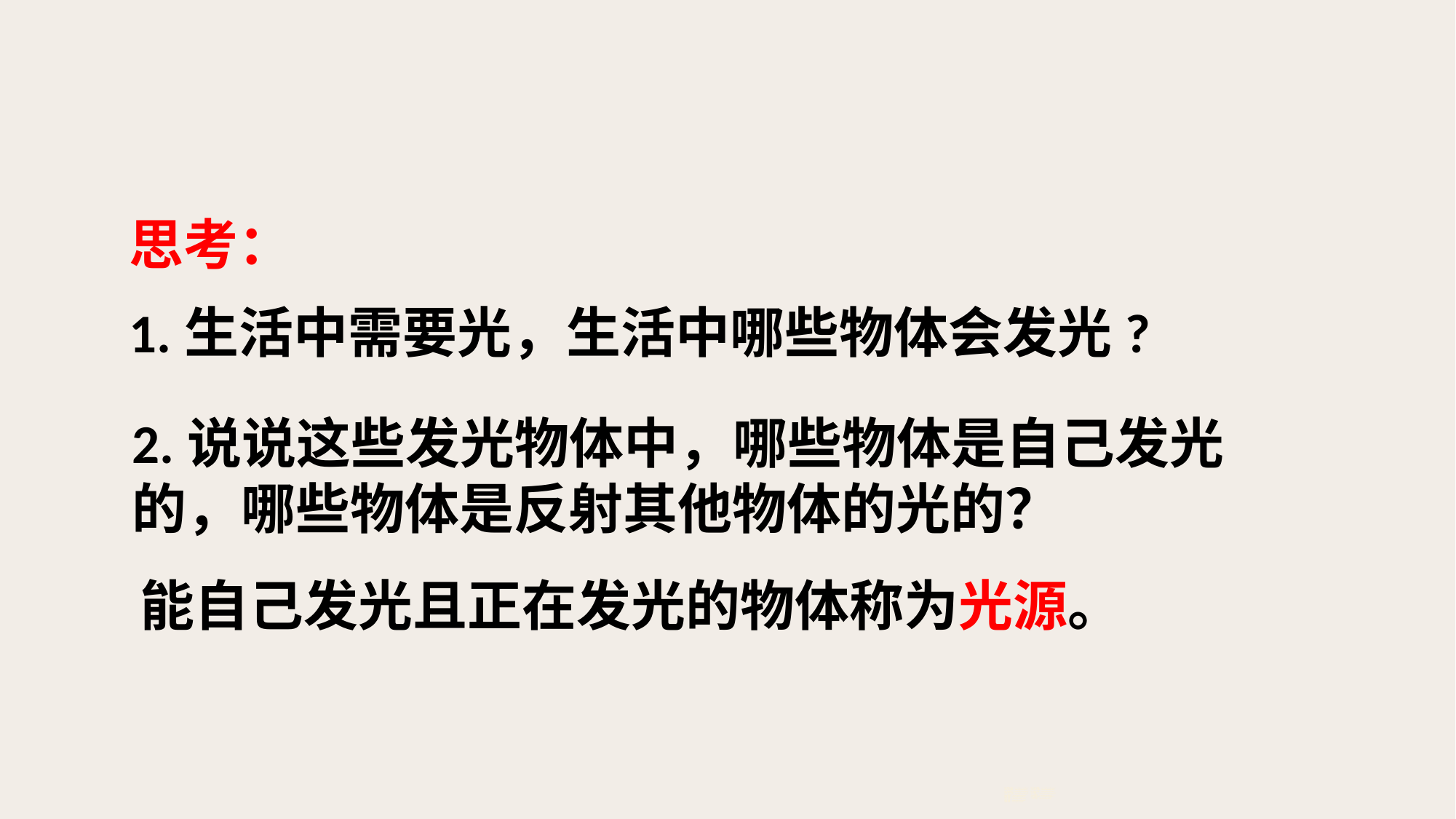

思考：
1.生活中需要光，生活中哪些物体会发光?
2.说说这些发光物体中，哪些物体是自己发光的，哪些物体是反射其他物体的光的？
能自己发光且正在发光的物体称为光源。